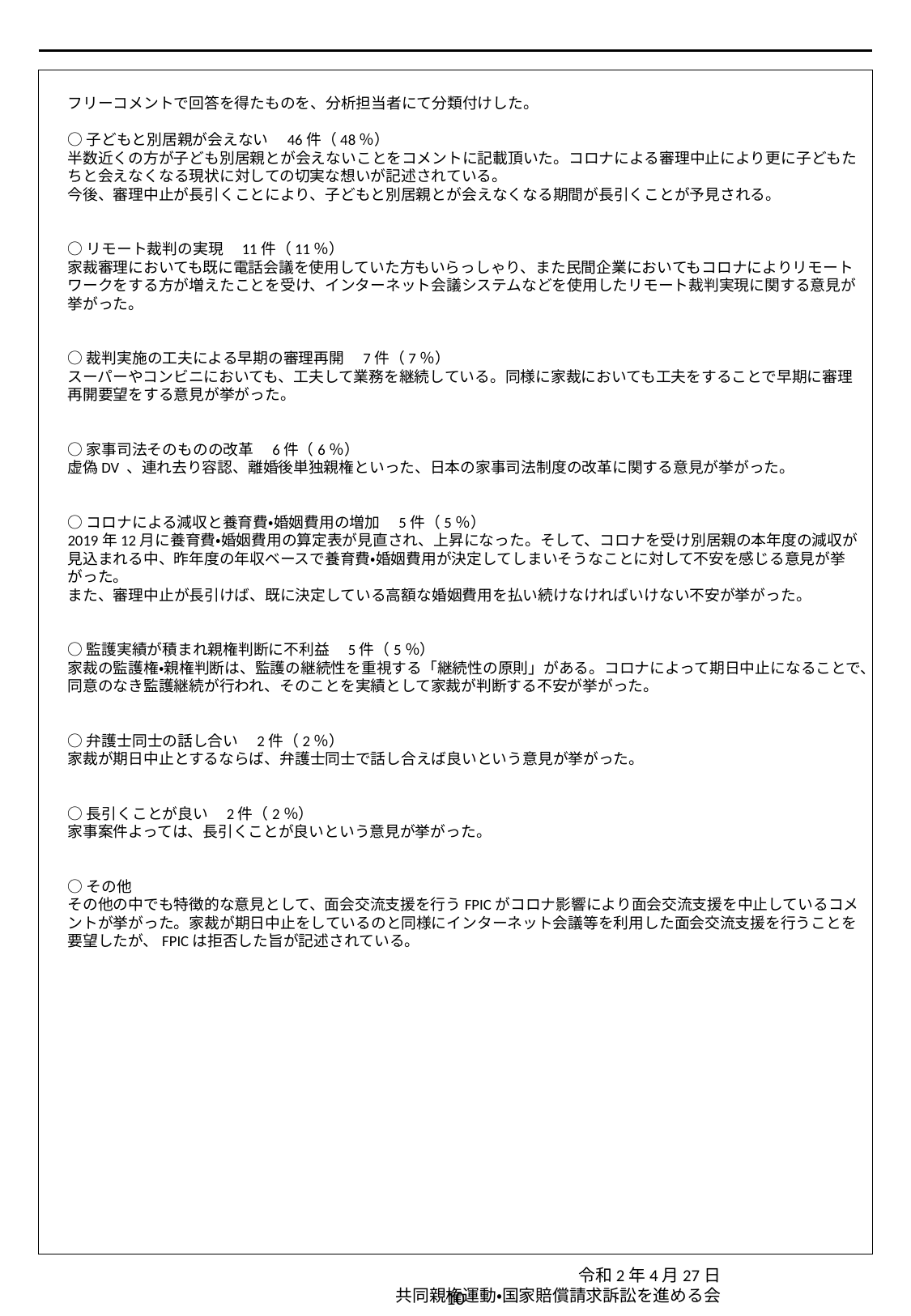

フリーコメントで回答を得たものを、分析担当者にて分類付けした。

○子どもと別居親が会えない　46件（48％）
半数近くの方が子ども別居親とが会えないことをコメントに記載頂いた。コロナによる審理中止により更に子どもたちと会えなくなる現状に対しての切実な想いが記述されている。
今後、審理中止が長引くことにより、子どもと別居親とが会えなくなる期間が長引くことが予見される。

○リモート裁判の実現　11件（11％）
家裁審理においても既に電話会議を使用していた方もいらっしゃり、また民間企業においてもコロナによりリモートワークをする方が増えたことを受け、インターネット会議システムなどを使用したリモート裁判実現に関する意見が挙がった。

○裁判実施の工夫による早期の審理再開　7件（7％）
スーパーやコンビニにおいても、工夫して業務を継続している。同様に家裁においても工夫をすることで早期に審理再開要望をする意見が挙がった。

○家事司法そのものの改革　6件（6％）
虚偽DV 、連れ去り容認、離婚後単独親権といった、日本の家事司法制度の改革に関する意見が挙がった。

○コロナによる減収と養育費・婚姻費用の増加　5件（5％）
2019年12月に養育費・婚姻費用の算定表が見直され、上昇になった。そして、コロナを受け別居親の本年度の減収が見込まれる中、昨年度の年収ベースで養育費・婚姻費用が決定してしまいそうなことに対して不安を感じる意見が挙がった。
また、審理中止が長引けば、既に決定している高額な婚姻費用を払い続けなければいけない不安が挙がった。

○監護実績が積まれ親権判断に不利益　5件（5％）
家裁の監護権・親権判断は、監護の継続性を重視する「継続性の原則」がある。コロナによって期日中止になることで、同意のなき監護継続が行われ、そのことを実績として家裁が判断する不安が挙がった。

○弁護士同士の話し合い　2件（2％）
家裁が期日中止とするならば、弁護士同士で話し合えば良いという意見が挙がった。

○長引くことが良い　2件（2％）
家事案件よっては、長引くことが良いという意見が挙がった。

○その他
その他の中でも特徴的な意見として、面会交流支援を行うFPICがコロナ影響により面会交流支援を中止しているコメントが挙がった。家裁が期日中止をしているのと同様にインターネット会議等を利用した面会交流支援を行うことを要望したが、FPICは拒否した旨が記述されている。

10